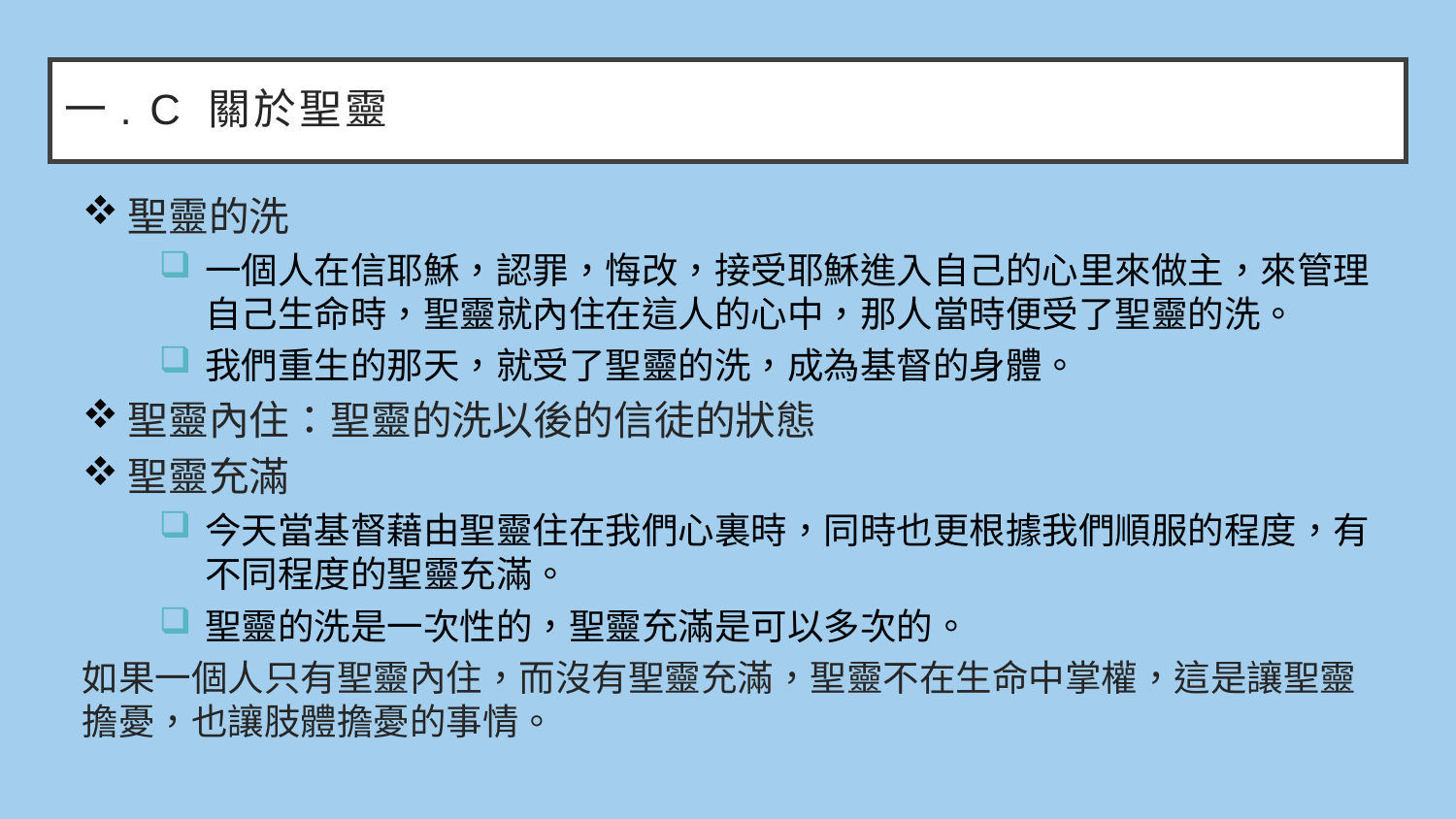

# 一. C 關於聖靈
聖靈的洗
一個人在信耶穌，認罪，悔改，接受耶穌進入自己的心里來做主，來管理自己生命時，聖靈就內住在這人的心中，那人當時便受了聖靈的洗。
我們重生的那天，就受了聖靈的洗，成為基督的身體。
聖靈內住：聖靈的洗以後的信徒的狀態
聖靈充滿
今天當基督藉由聖靈住在我們心裏時，同時也更根據我們順服的程度，有不同程度的聖靈充滿。
聖靈的洗是一次性的，聖靈充滿是可以多次的。
如果一個人只有聖靈內住，而沒有聖靈充滿，聖靈不在生命中掌權，這是讓聖靈擔憂，也讓肢體擔憂的事情。